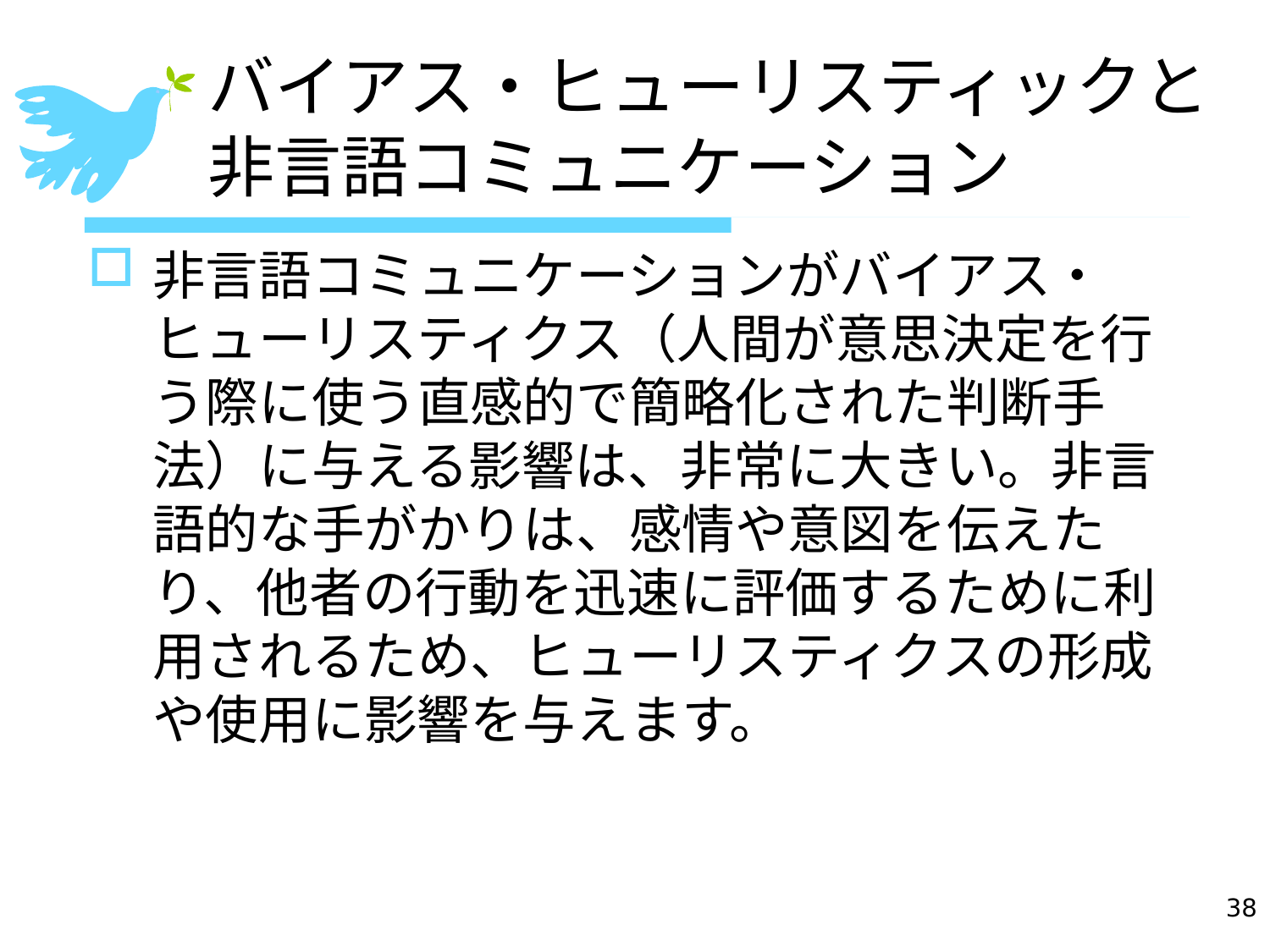

# バイアス・ヒューリスティックと 非言語コミュニケーション
非言語コミュニケーションがバイアス・ヒューリスティクス（人間が意思決定を行う際に使う直感的で簡略化された判断手法）に与える影響は、非常に大きい。非言語的な手がかりは、感情や意図を伝えたり、他者の行動を迅速に評価するために利用されるため、ヒューリスティクスの形成や使用に影響を与えます。
38